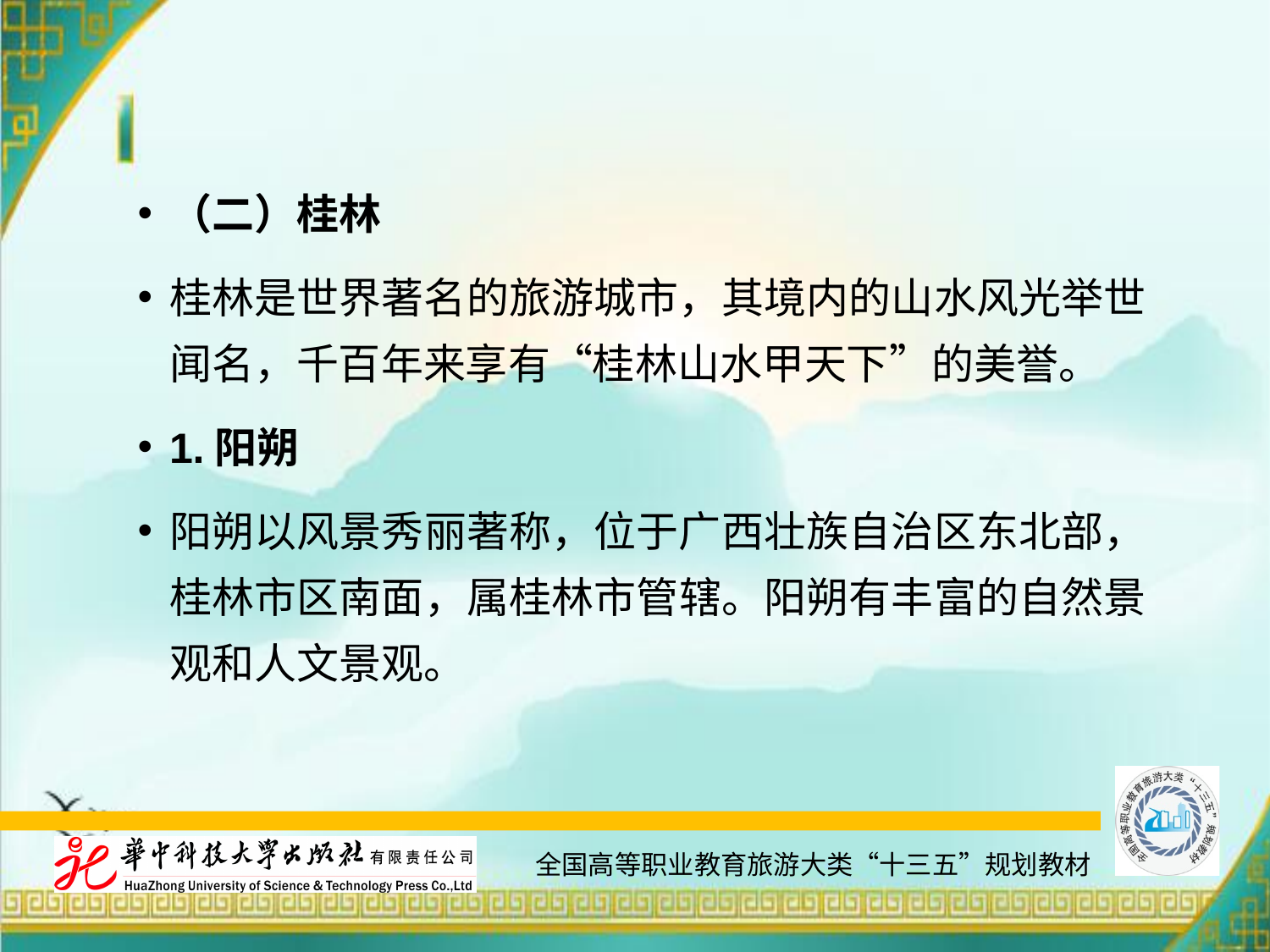

#
（二）桂林
桂林是世界著名的旅游城市，其境内的山水风光举世闻名，千百年来享有“桂林山水甲天下”的美誉。
1.阳朔
阳朔以风景秀丽著称，位于广西壮族自治区东北部，桂林市区南面，属桂林市管辖。阳朔有丰富的自然景观和人文景观。